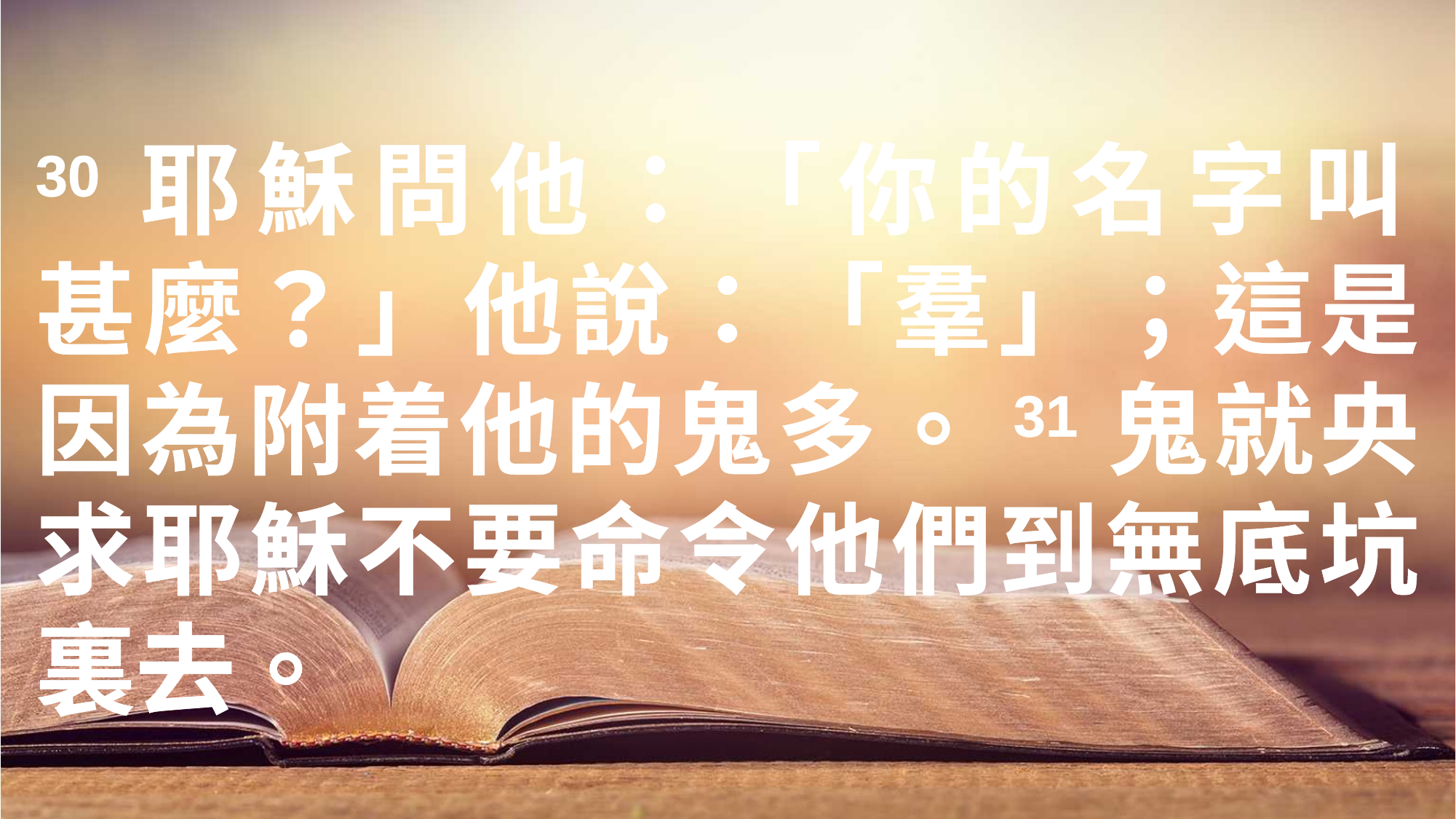

30耶穌問他：「你的名字叫
甚麼？」他說：「羣」；這是因為附着他的鬼多。31鬼就央求耶穌不要命令他們到無底坑裏去。